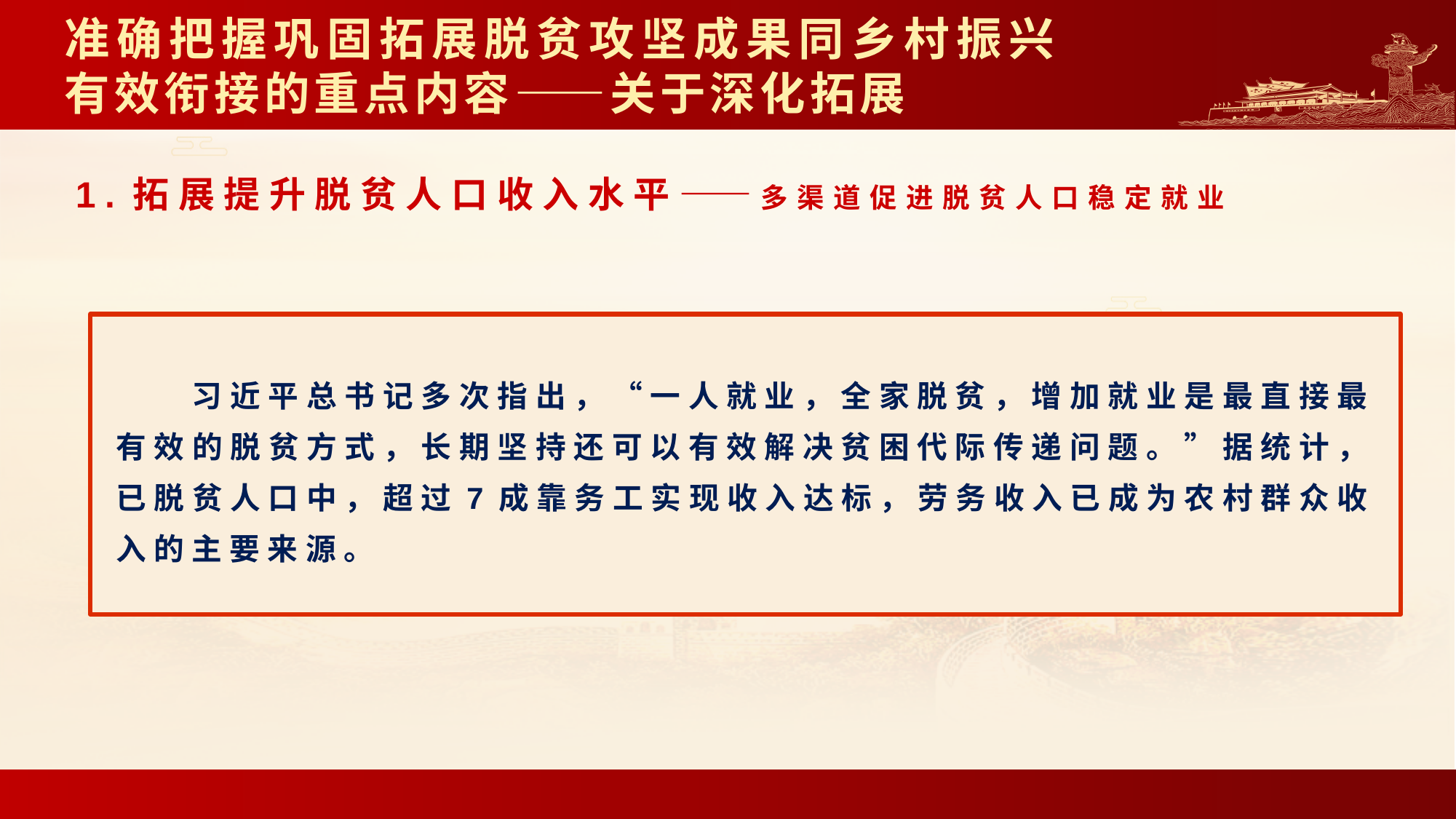

# 准确把握巩固拓展脱贫攻坚成果同乡村振兴有效衔接的重点内容——关于深化拓展
1.拓展提升脱贫人口收入水平——多渠道促进脱贫人口稳定就业
习近平总书记多次指出，“一人就业，全家脱贫，增加就业是最直接最有效的脱贫方式，长期坚持还可以有效解决贫困代际传递问题。”据统计，已脱贫人口中，超过7成靠务工实现收入达标，劳务收入已成为农村群众收入的主要来源。